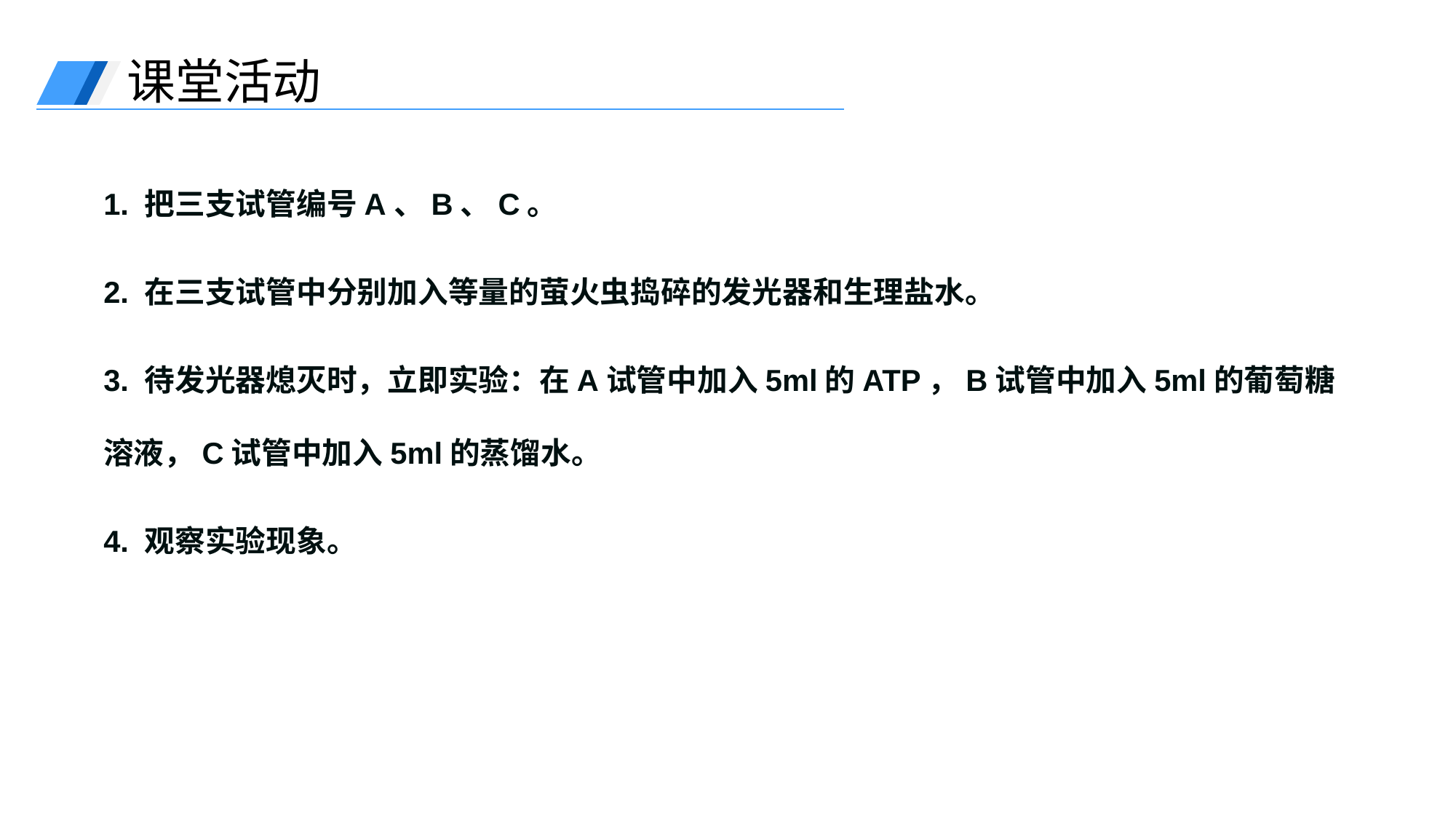

课堂活动
1. 把三支试管编号A、B、C。
2. 在三支试管中分别加入等量的萤火虫捣碎的发光器和生理盐水。
3. 待发光器熄灭时，立即实验：在A试管中加入5ml的ATP，B试管中加入5ml的葡萄糖溶液，C试管中加入5ml的蒸馏水。
4. 观察实验现象。